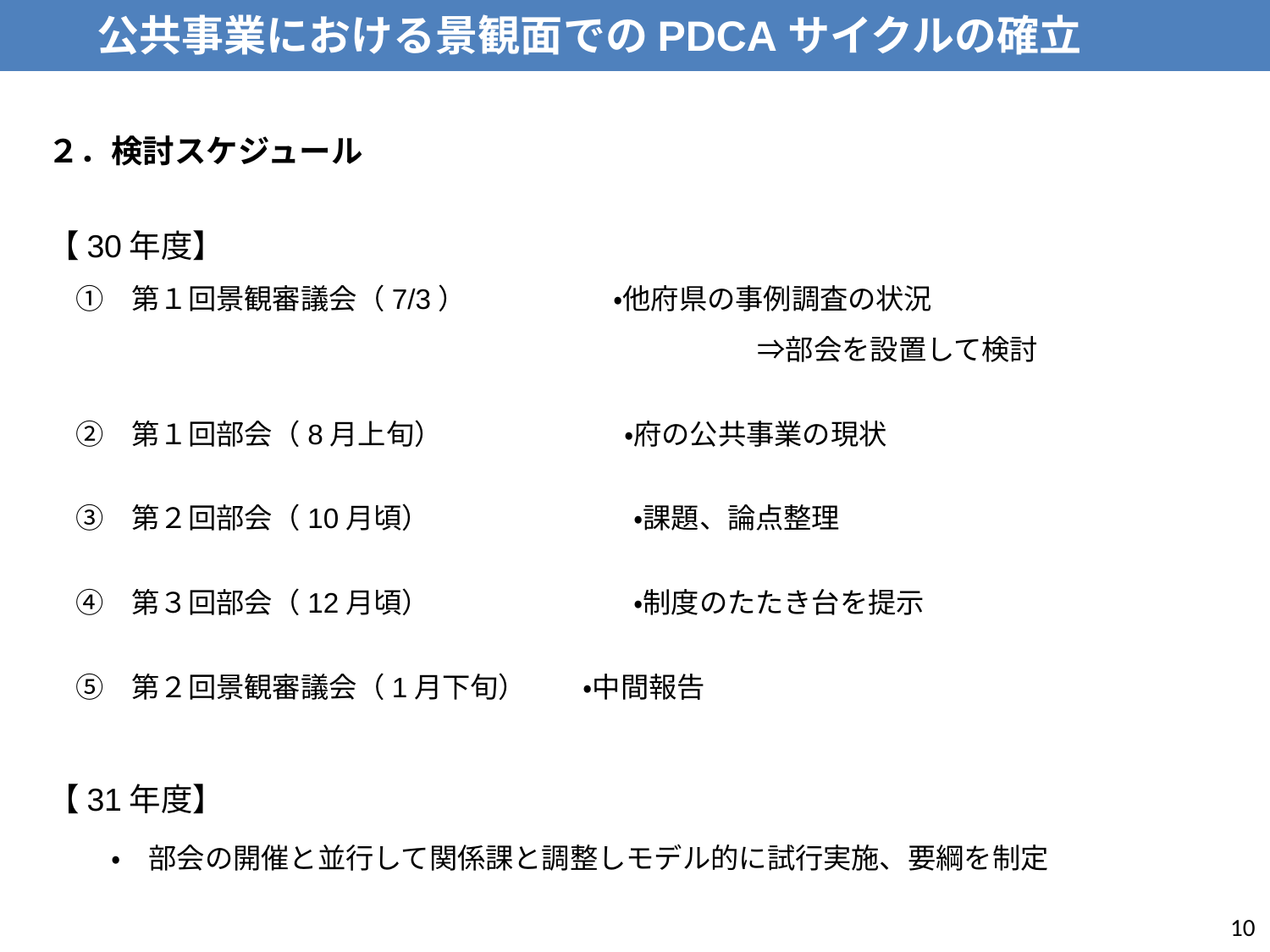

公共事業における景観面でのPDCAサイクルの確立
２．検討スケジュール

【30年度】
　①　第１回景観審議会（7/3）　　　　　 ・他府県の事例調査の状況
　　　　　　　　　　　　　　　　　　　　　 　　　　⇒部会を設置して検討

　②　第１回部会（8月上旬） 　　　　 　　・府の公共事業の現状

　③　第２回部会（10月頃）　　　　　 　　・課題、論点整理

　④　第３回部会（12月頃）　　　　　 　　・制度のたたき台を提示

　⑤　第２回景観審議会（1月下旬）　　・中間報告

【31年度】
　　・　部会の開催と並行して関係課と調整しモデル的に試行実施、要綱を制定
10